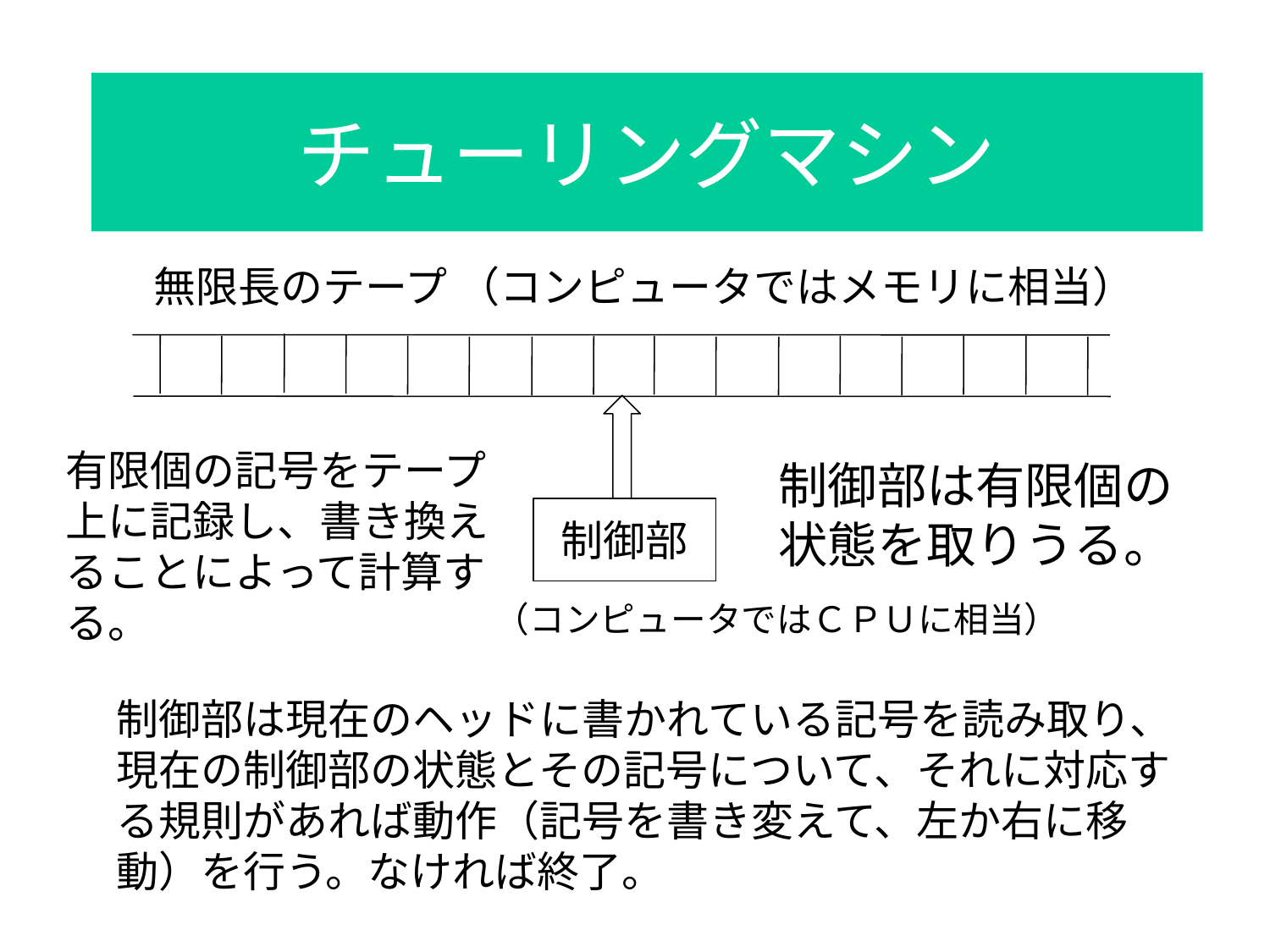

# チューリングマシン
無限長のテープ （コンピュータではメモリに相当）

有限個の記号をテープ上に記録し、書き換えることによって計算する。
制御部は有限個の
状態を取りうる。
制御部
（コンピュータではＣＰＵに相当）
制御部は現在のヘッドに書かれている記号を読み取り、現在の制御部の状態とその記号について、それに対応する規則があれば動作（記号を書き変えて、左か右に移動）を行う。なければ終了。